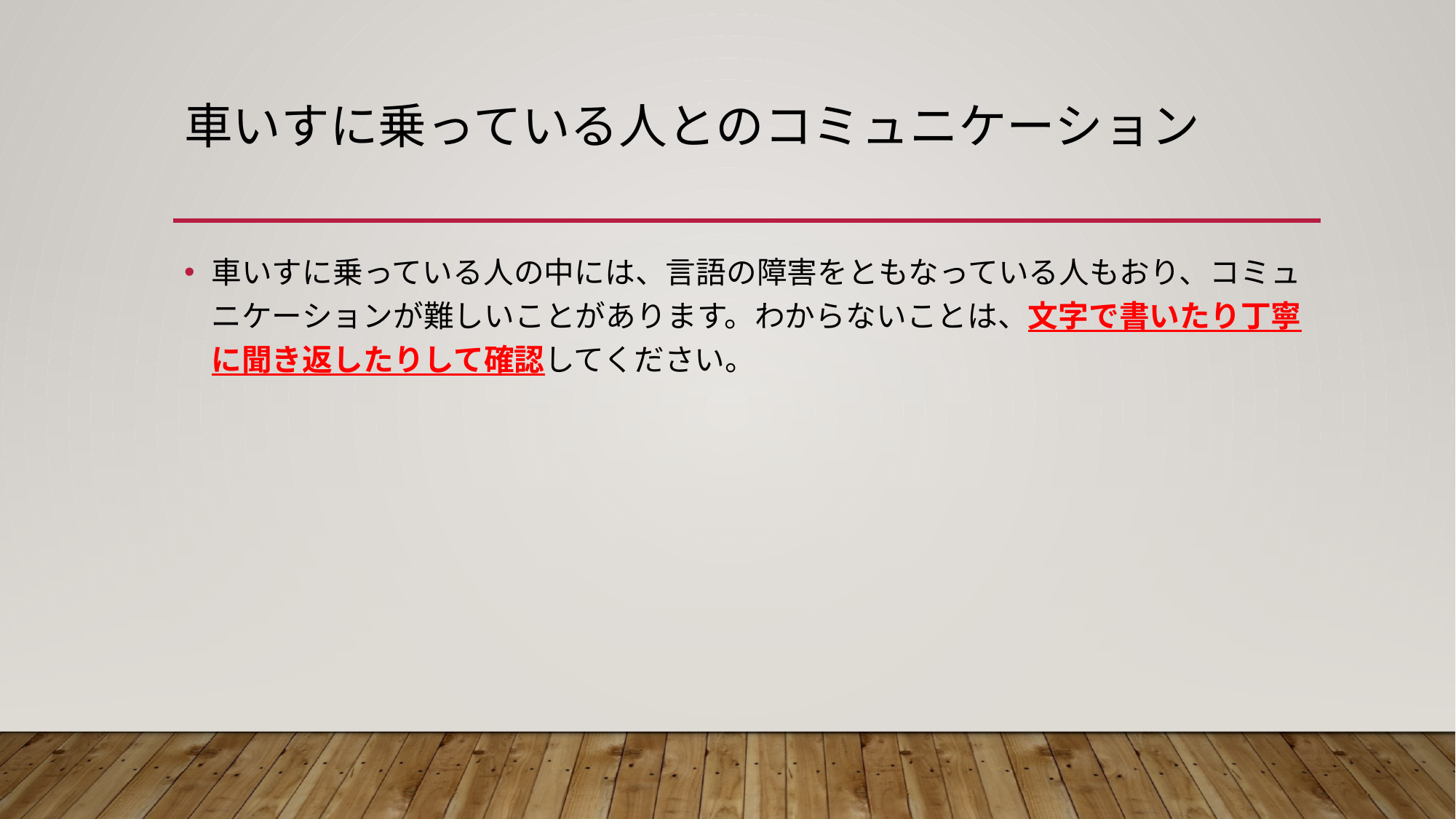

# 車いすに乗っている人とのコミュニケーション
車いすに乗っている人の中には、言語の障害をともなっている人もおり、コミュニケーションが難しいことがあります。わからないことは、文字で書いたり丁寧に聞き返したりして確認してください。